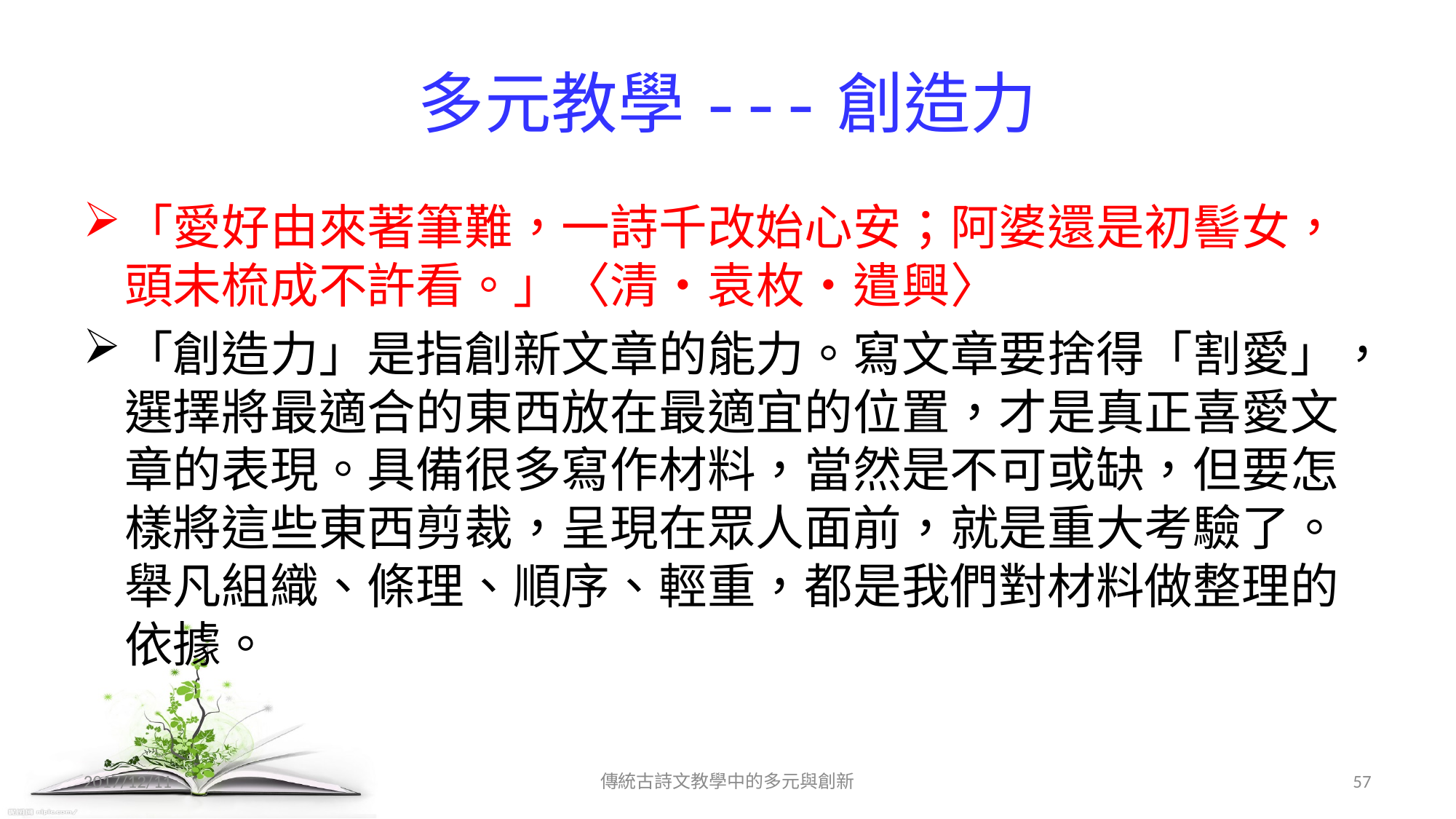

# 多元教學---創造力
「愛好由來著筆難，一詩千改始心安；阿婆還是初髻女，頭未梳成不許看。」〈清‧袁枚‧遣興〉
「創造力」是指創新文章的能力。寫文章要捨得「割愛」，選擇將最適合的東西放在最適宜的位置，才是真正喜愛文章的表現。具備很多寫作材料，當然是不可或缺，但要怎樣將這些東西剪裁，呈現在眾人面前，就是重大考驗了。舉凡組織、條理、順序、輕重，都是我們對材料做整理的依據。
2017/12/11
傳統古詩文教學中的多元與創新
57